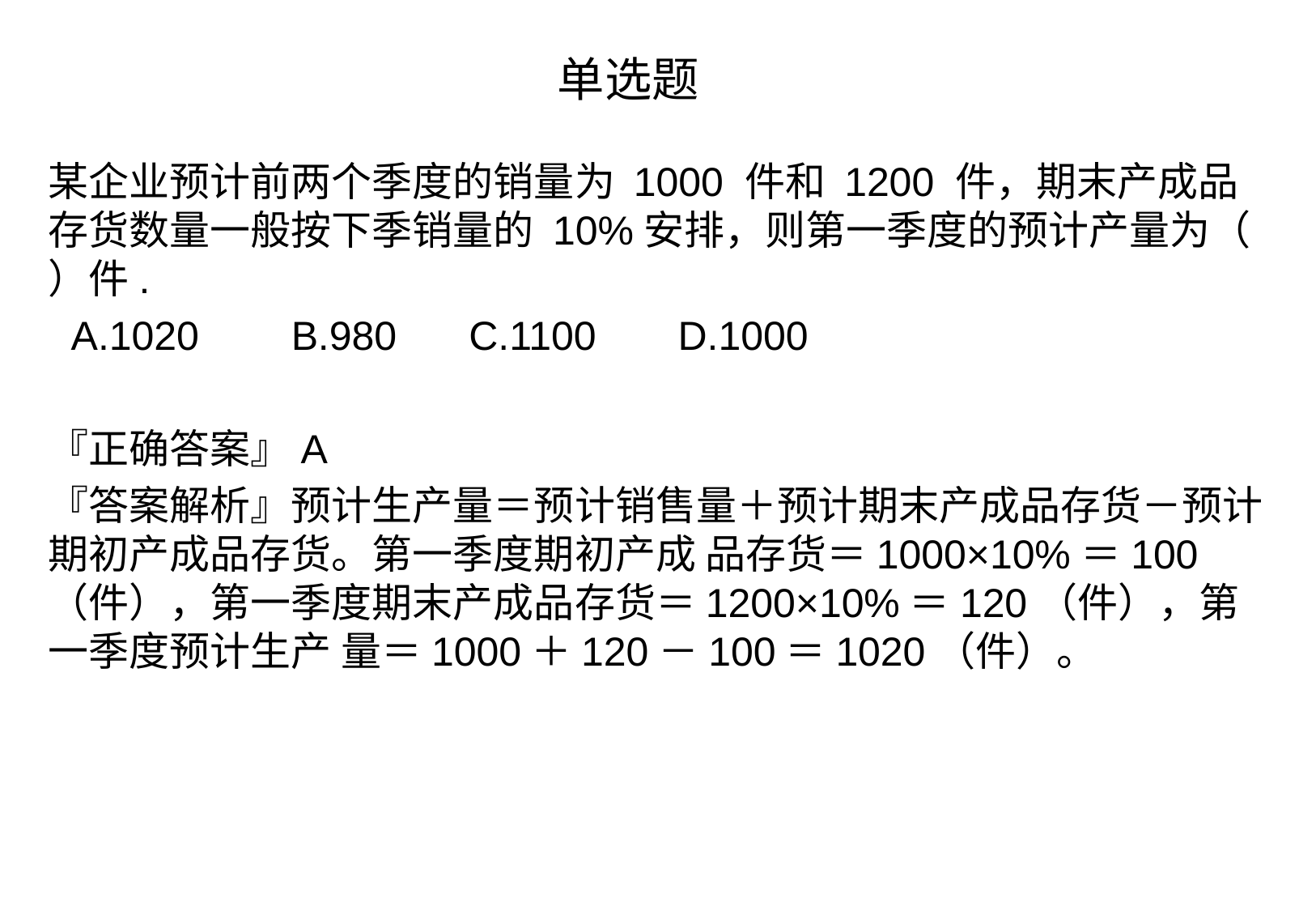

# 单选题
某企业预计前两个季度的销量为 1000 件和 1200 件，期末产成品存货数量一般按下季销量的 10%安排，则第一季度的预计产量为（	）件.
  A.1020   	B.980	     C.1100	  D.1000

『正确答案』A
『答案解析』预计生产量＝预计销售量＋预计期末产成品存货－预计期初产成品存货。第一季度期初产成 品存货＝1000×10%＝100（件），第一季度期末产成品存货＝1200×10%＝120（件），第一季度预计生产 量＝1000＋120－100＝1020（件）。